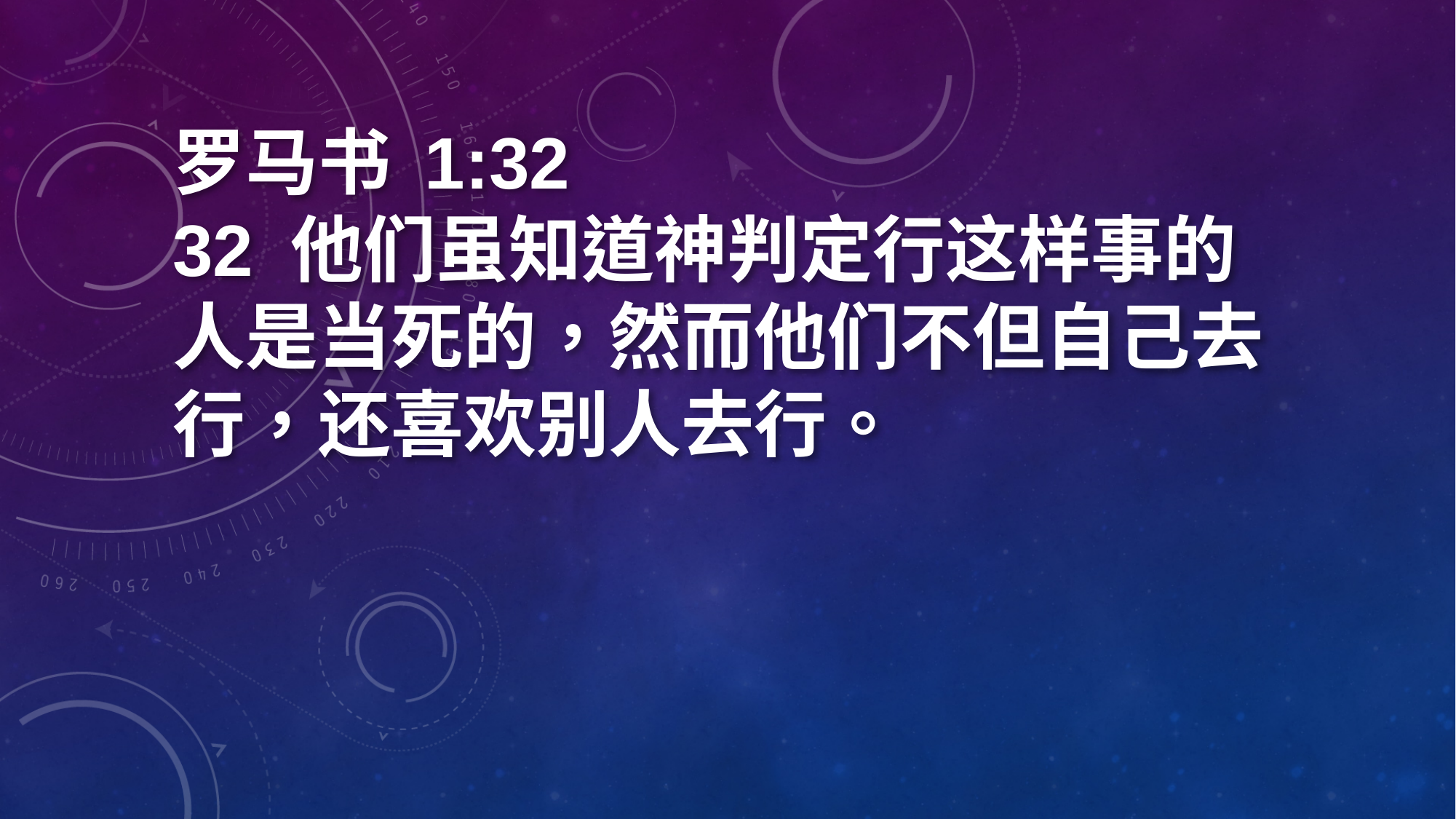

罗马书 1:32
32 他们虽知道神判定行这样事的人是当死的，然而他们不但自己去行，还喜欢别人去行。